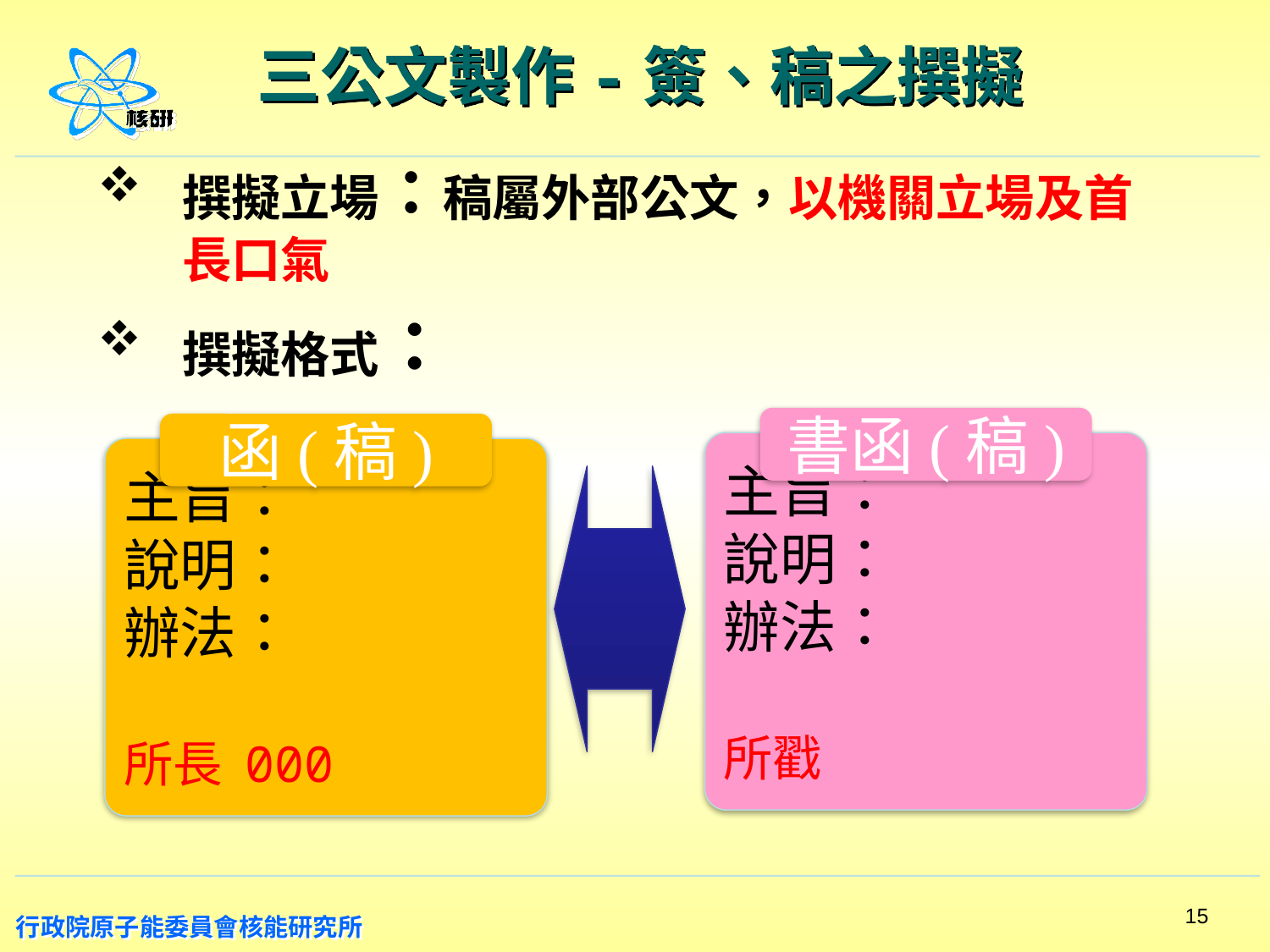

# 三公文製作-簽、稿之撰擬
撰擬立場：稿屬外部公文，以機關立場及首長口氣
撰擬格式：

書函(稿)
主旨：
說明：
辦法：

所戳
函(稿)
主旨：
說明：
辦法：

所長 000

主旨：
說明：
辦法：

所戳
15